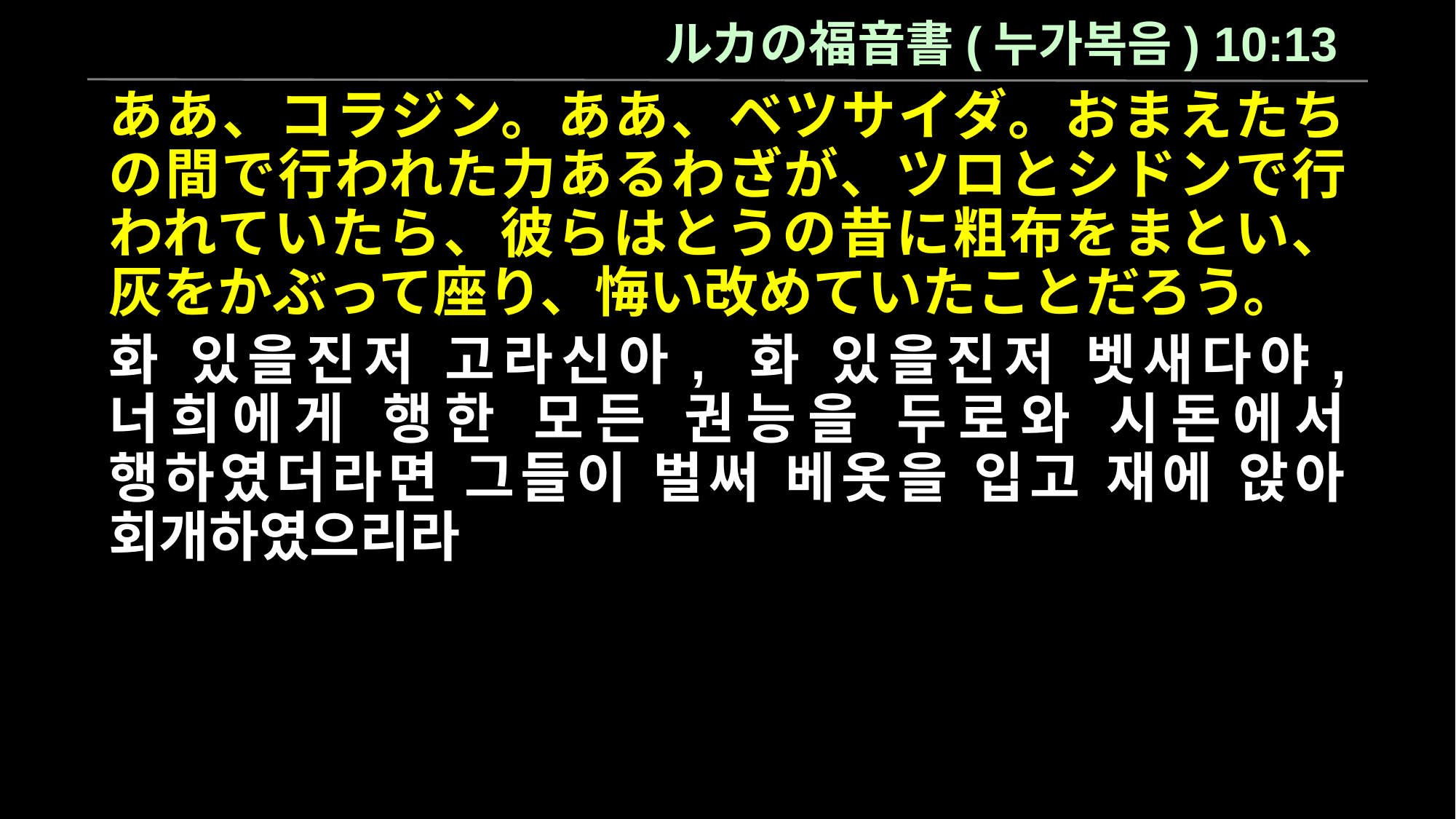

ルカの福音書(누가복음) 10:13

ああ、コラジン。ああ、ベツサイダ。おまえたちの間で行われた力あるわざが、ツロとシドンで行われていたら、彼らはとうの昔に粗布をまとい、灰をかぶって座り、悔い改めていたことだろう。
화 있을진저 고라신아, 화 있을진저 벳새다야, 너희에게 행한 모든 권능을 두로와 시돈에서 행하였더라면 그들이 벌써 베옷을 입고 재에 앉아 회개하였으리라